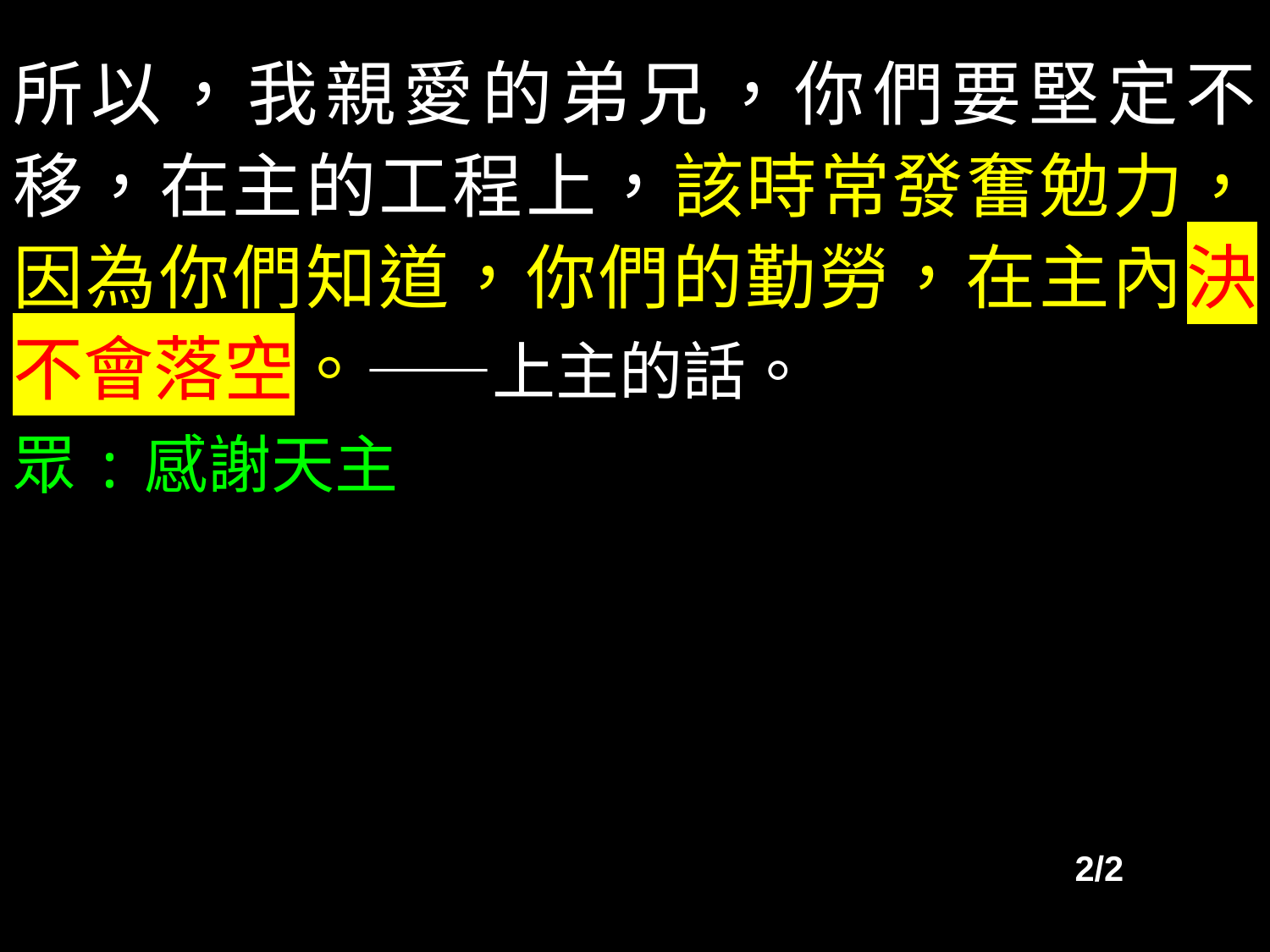

所以，我親愛的弟兄，你們要堅定不移，在主的工程上，該時常發奮勉力，因為你們知道，你們的勤勞，在主內決不會落空。——上主的話。
眾:感謝天主

2/2